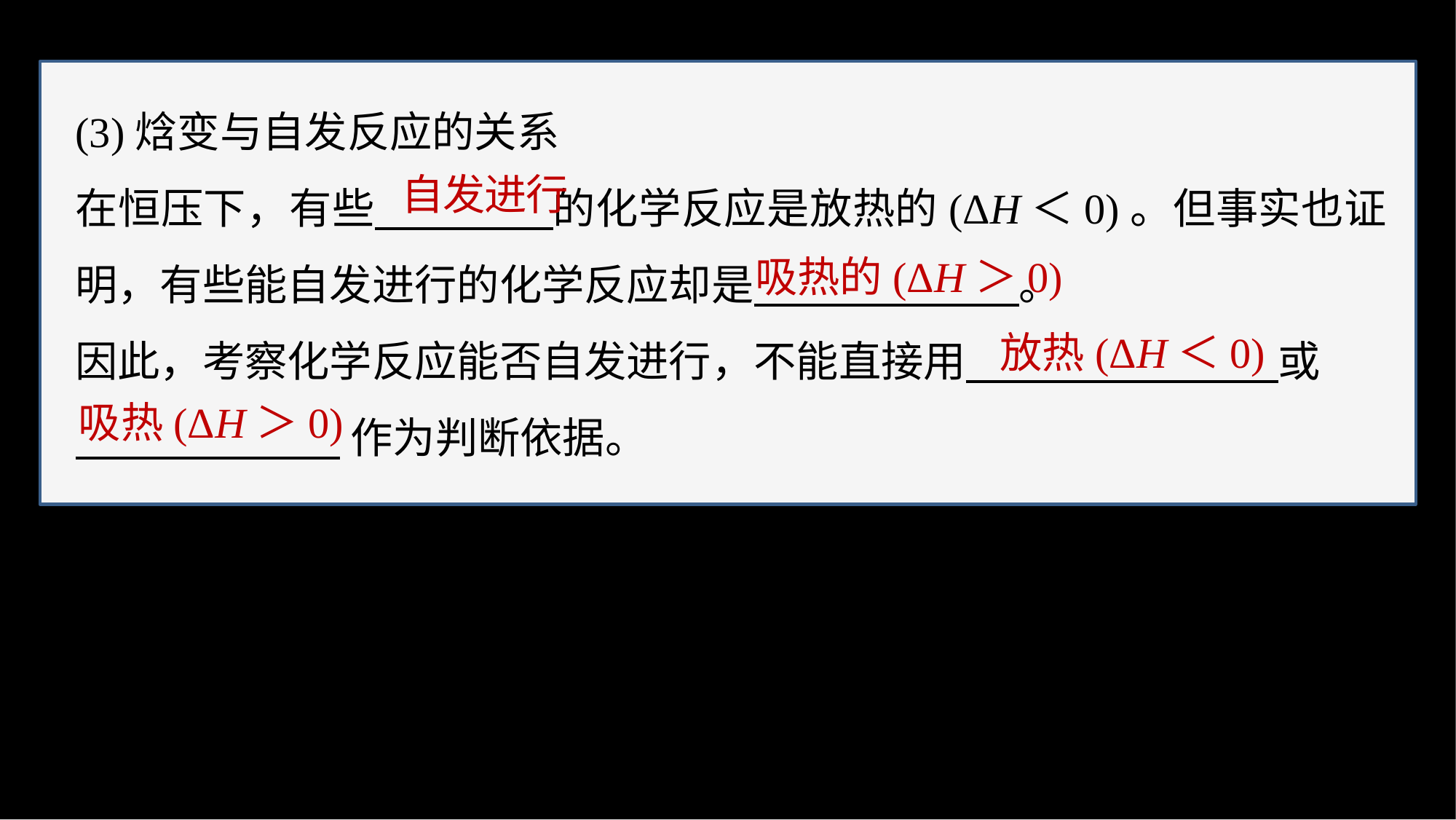

(3)焓变与自发反应的关系
在恒压下，有些                  的化学反应是放热的(ΔH＜0)。但事实也证明，有些能自发进行的化学反应却是                            。
因此，考察化学反应能否自发进行，不能直接用                                 或
                            作为判断依据。
自发进行
吸热的(ΔH＞0)
放热(ΔH＜0)
吸热(ΔH＞0)